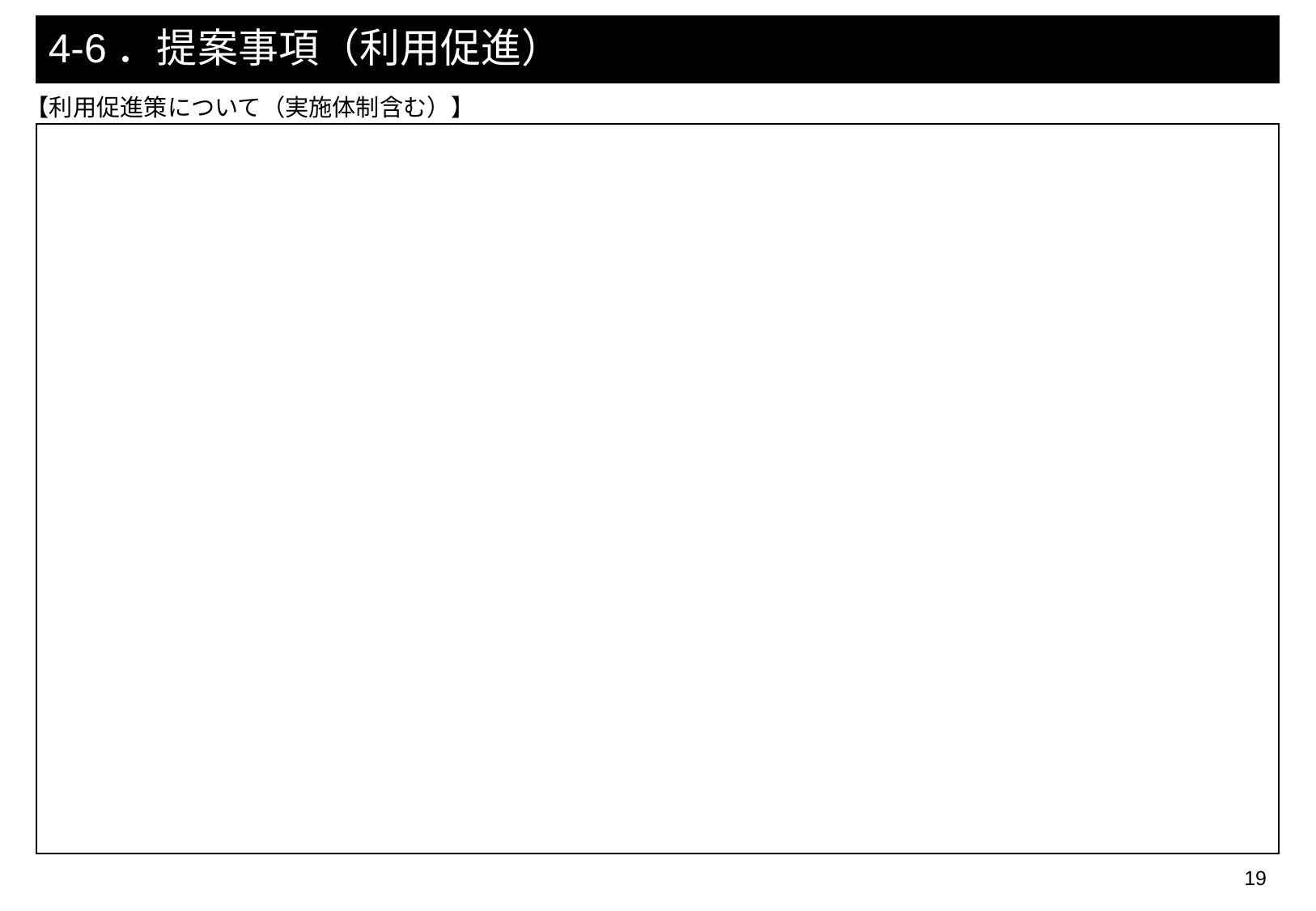

# 4-6．提案事項（利用促進）
【利用促進策について（実施体制含む）】
|  |
| --- |
19